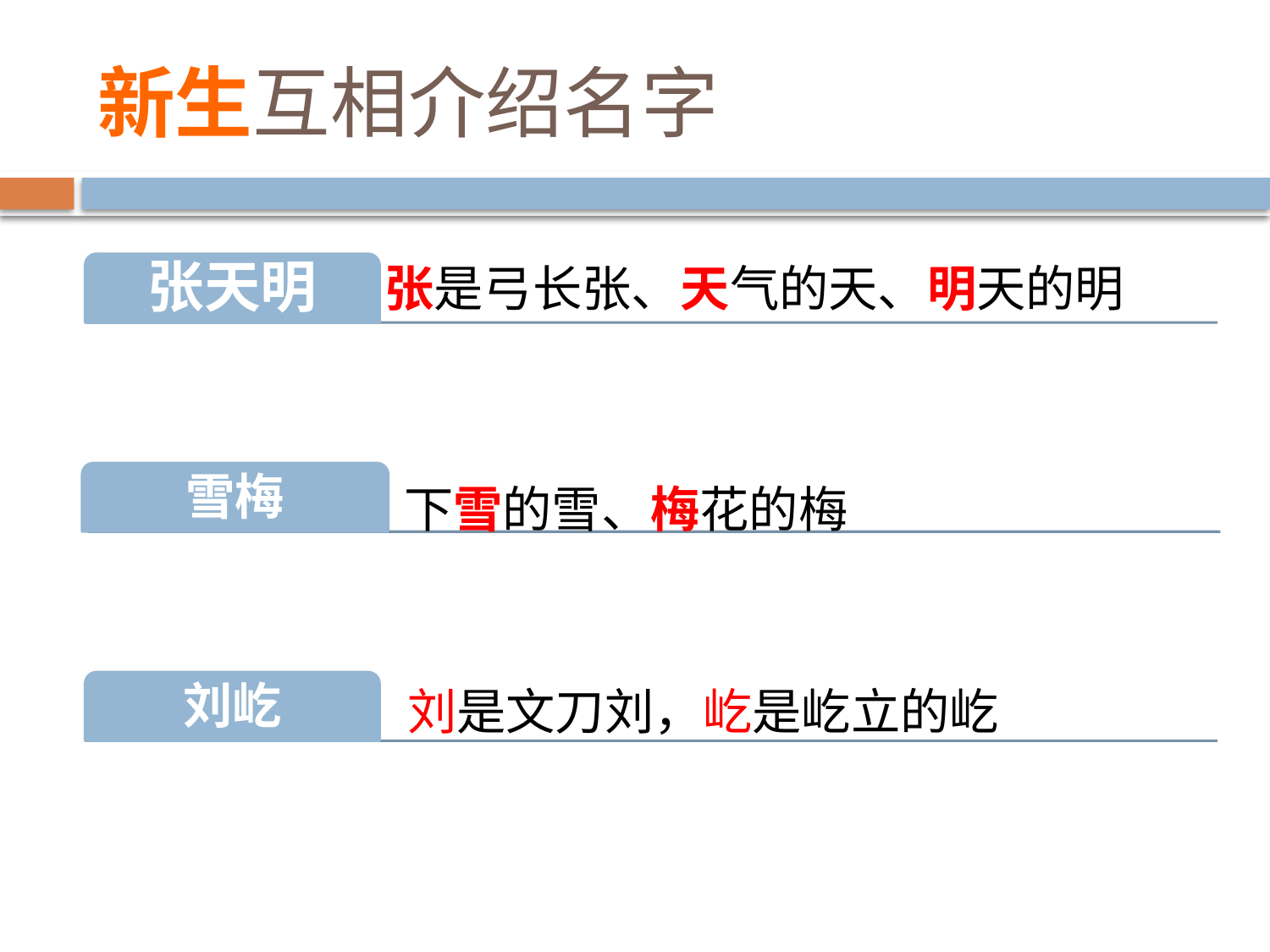

# 新生互相介绍名字

张是弓长张、天气的天、明天的明
张天明

雪梅

  刘是文刀刘，屹是屹立的屹
刘屹

下雪的雪、梅花的梅